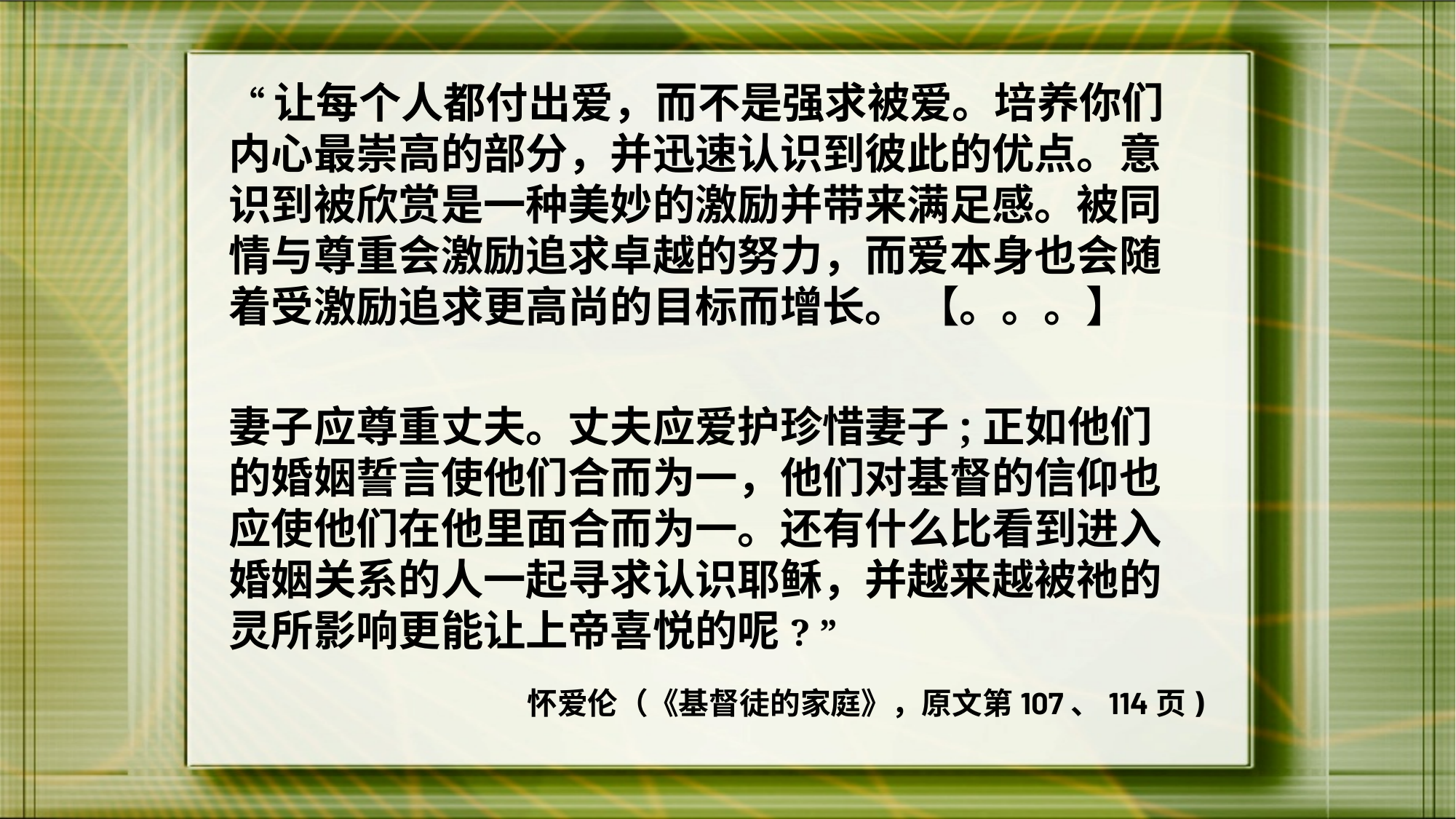

“让每个人都付出爱，而不是强求被爱。培养你们内心最崇高的部分，并迅速认识到彼此的优点。意识到被欣赏是一种美妙的激励并带来满足感。被同情与尊重会激励追求卓越的努力，而爱本身也会随着受激励追求更高尚的目标而增长。 【。。。】

妻子应尊重丈夫。丈夫应爱护珍惜妻子;正如他们的婚姻誓言使他们合而为一，他们对基督的信仰也应使他们在他里面合而为一。还有什么比看到进入婚姻关系的人一起寻求认识耶稣，并越来越被祂的灵所影响更能让上帝喜悦的呢? ”
怀爱伦（《基督徒的家庭》，原文第107、114页)